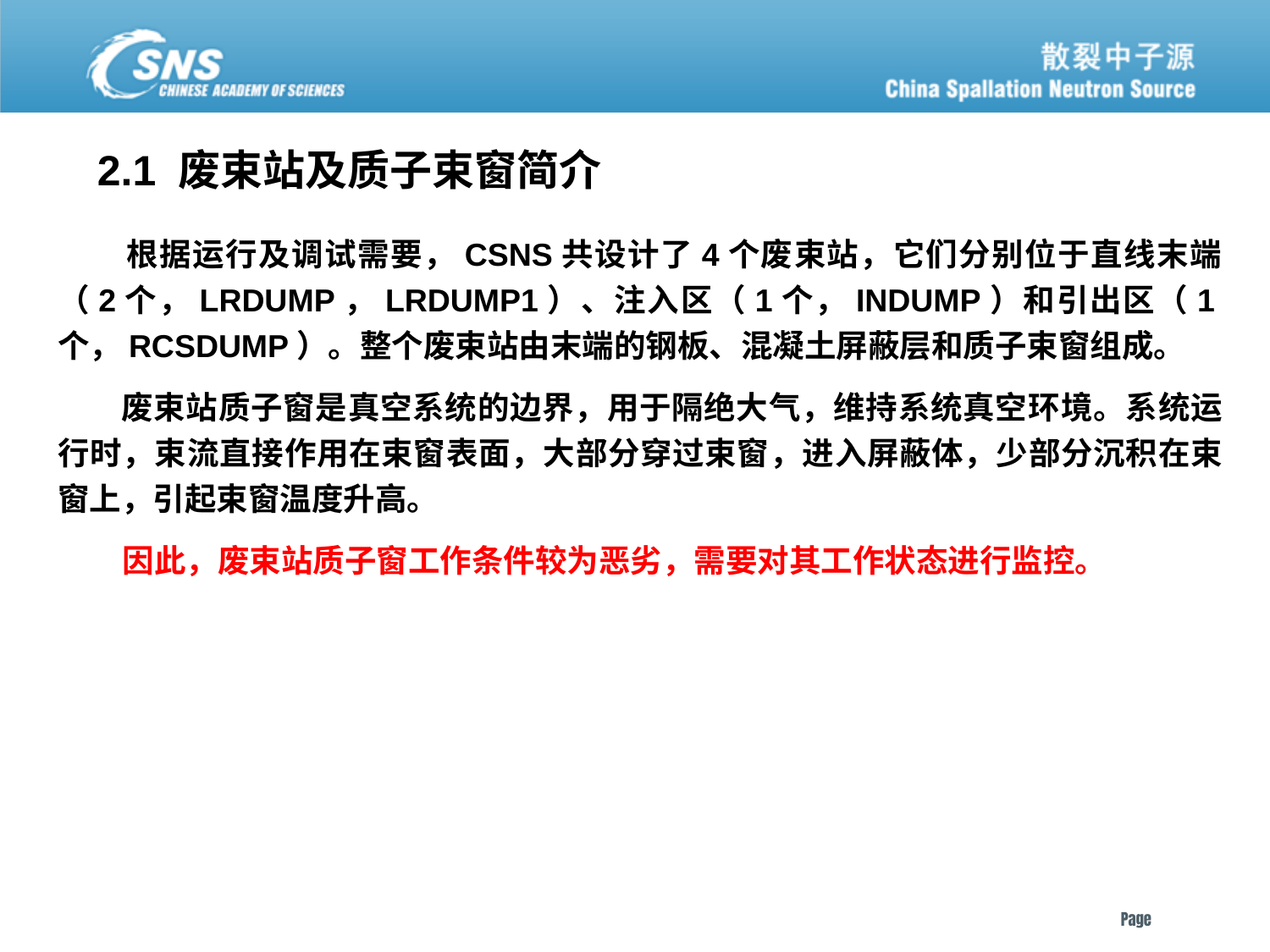

# 2.1 废束站及质子束窗简介
       根据运行及调试需要，CSNS共设计了4个废束站，它们分别位于直线末端（2个，LRDUMP，LRDUMP1）、注入区（1个，INDUMP）和引出区（1个，RCSDUMP）。整个废束站由末端的钢板、混凝土屏蔽层和质子束窗组成。
       废束站质子窗是真空系统的边界，用于隔绝大气，维持系统真空环境。系统运行时，束流直接作用在束窗表面，大部分穿过束窗，进入屏蔽体，少部分沉积在束窗上，引起束窗温度升高。
        因此，废束站质子窗工作条件较为恶劣，需要对其工作状态进行监控。